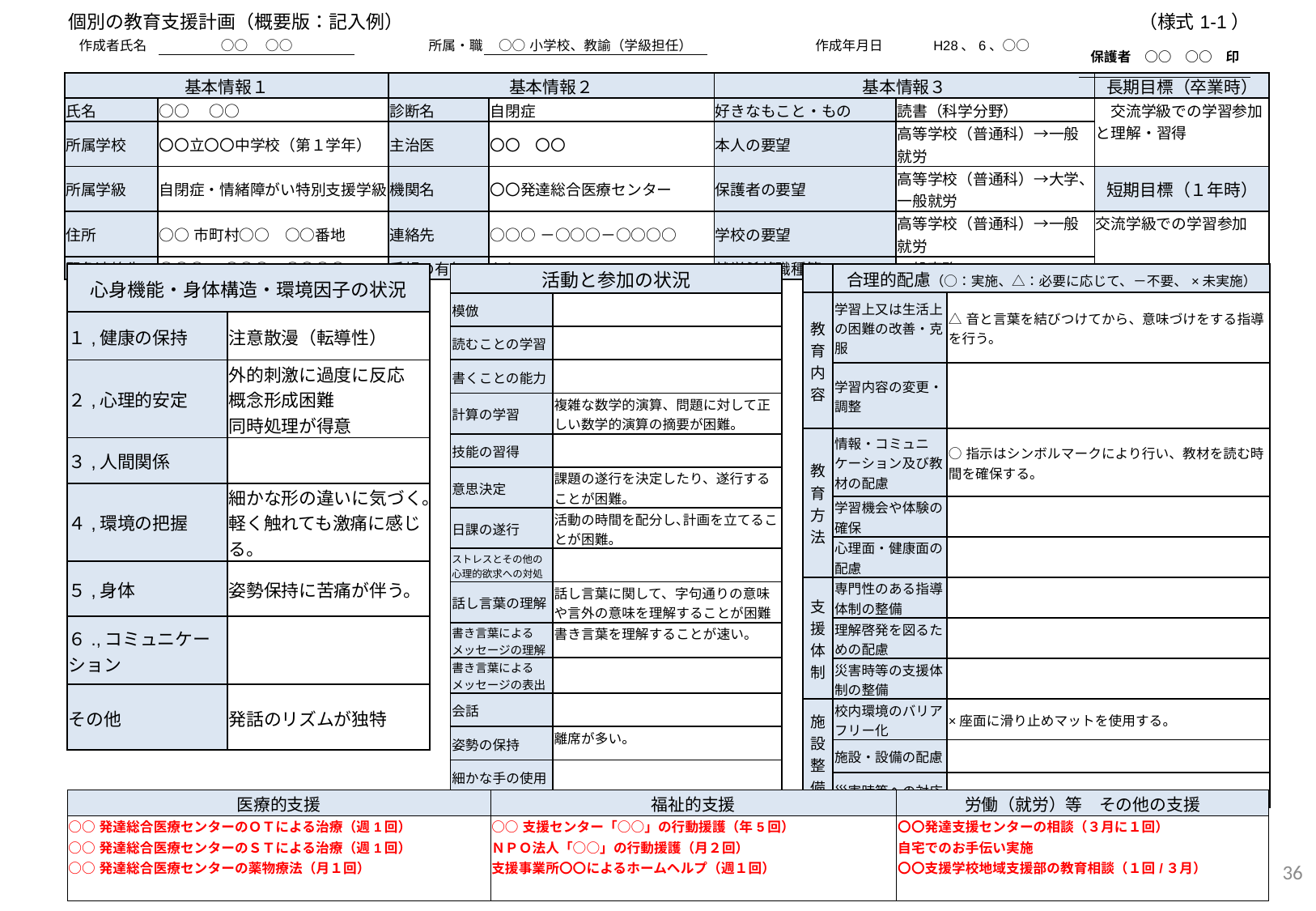

| 個別の教育支援計画（概要版：記入例） |  |  |  |  |  |  |  |  | （様式1-1） |
| --- | --- | --- | --- | --- | --- | --- | --- | --- | --- |
| 作成者氏名 | ○○　○○ |  | 所属・職 | ○○小学校、教諭（学級担任） |  |  | 作成年月日 | H28、6、○○ | 保護者　○○　○○　印 |
|  |  |  |  |  |  |  |  |  |  |
| 基本情報１ |  | 基本情報２ |  | 基本情報３ |  | 長期目標（卒業時） |
| --- | --- | --- | --- | --- | --- | --- |
| 氏名 | ○○　○○ | 診断名 | 自閉症 | 好きなもこと・もの | 読書（科学分野） | 交流学級での学習参加と理解・習得 |
| 所属学校 | 〇〇立〇〇中学校（第１学年） | 主治医 | 〇〇　〇〇 | 本人の要望 | 高等学校（普通科）→一般就労 |  |
| 所属学級 | 自閉症・情緒障がい特別支援学級 | 機関名 | 〇〇発達総合医療センター | 保護者の要望 | 高等学校（普通科）→大学、一般就労 | 短期目標（１年時） |
| 住所 | ○○市町村○○　○○番地 | 連絡先 | ○○○－○○○－○○○○ | 学校の要望 | 高等学校（普通科）→一般就労 | 交流学級での学習参加 |
| 緊急連絡先 | ○○○－○○○－○○○○ | 手帳の有無 | なし | 就労希望職種等 | 一般事務 |  |
|  | 合理的配慮（○：実施、△：必要に応じて、－不要、×未実施） |  |
| --- | --- | --- |
| 教育内容 | 学習上又は生活上の困難の改善・克服 | △音と言葉を結びつけてから、意味づけをする指導を行う。 |
|  | 学習内容の変更・調整 |  |
| 教育方法 | 情報・コミュニケーション及び教材の配慮 | ○指示はシンボルマークにより行い、教材を読む時間を確保する。 |
|  | 学習機会や体験の確保 |  |
|  | 心理面・健康面の配慮 |  |
| 支援体制 | 専門性のある指導体制の整備 |  |
|  | 理解啓発を図るための配慮 |  |
|  | 災害時等の支援体制の整備 |  |
| 施設整備 | 校内環境のバリアフリー化 | ×座面に滑り止めマットを使用する。 |
|  | 施設・設備の配慮 |  |
|  | 災害時等への対応 |  |
| 心身機能・身体構造・環境因子の状況 |  |
| --- | --- |
| １,健康の保持 | 注意散漫（転導性） |
| ２,心理的安定 | 外的刺激に過度に反応 概念形成困難 同時処理が得意 |
| ３,人間関係 |  |
| ４,環境の把握 | 細かな形の違いに気づく。 軽く触れても激痛に感じる。 |
| ５,身体 | 姿勢保持に苦痛が伴う。 |
| ６.,コミュニケーション |  |
| その他 | 発話のリズムが独特 |
| 活動と参加の状況 |  |
| --- | --- |
| 模倣 |  |
| 読むことの学習 |  |
| 書くことの能力 |  |
| 計算の学習 | 複雑な数学的演算、問題に対して正しい数学的演算の摘要が困難。 |
| 技能の習得 |  |
| 意思決定 | 課題の遂行を決定したり、遂行することが困難。 |
| 日課の遂行 | 活動の時間を配分し､計画を立てることが困難。 |
| ストレスとその他の心理的欲求への対処 |  |
| 話し言葉の理解 | 話し言葉に関して、字句通りの意味や言外の意味を理解することが困難 |
| 書き言葉によるメッセージの理解 | 書き言葉を理解することが速い。 |
| 書き言葉によるメッセージの表出 |  |
| 会話 |  |
| 姿勢の保持 | 離席が多い。 |
| 細かな手の使用 |  |
| 医療的支援 | 福祉的支援 | 労働（就労）等　その他の支援 |
| --- | --- | --- |
| ○○発達総合医療センターのＯＴによる治療（週1回） | ○○支援センター「○○」の行動援護（年5回） | 〇〇発達支援センターの相談（３月に１回） |
| ○○発達総合医療センターのＳＴによる治療（週1回） | ＮＰＯ法人「○○」の行動援護（月２回） | 自宅でのお手伝い実施 |
| ○○発達総合医療センターの薬物療法（月１回） | 支援事業所〇〇によるホームヘルプ（週１回） | 〇〇支援学校地域支援部の教育相談（１回/３月） |
|  |  |  |
36